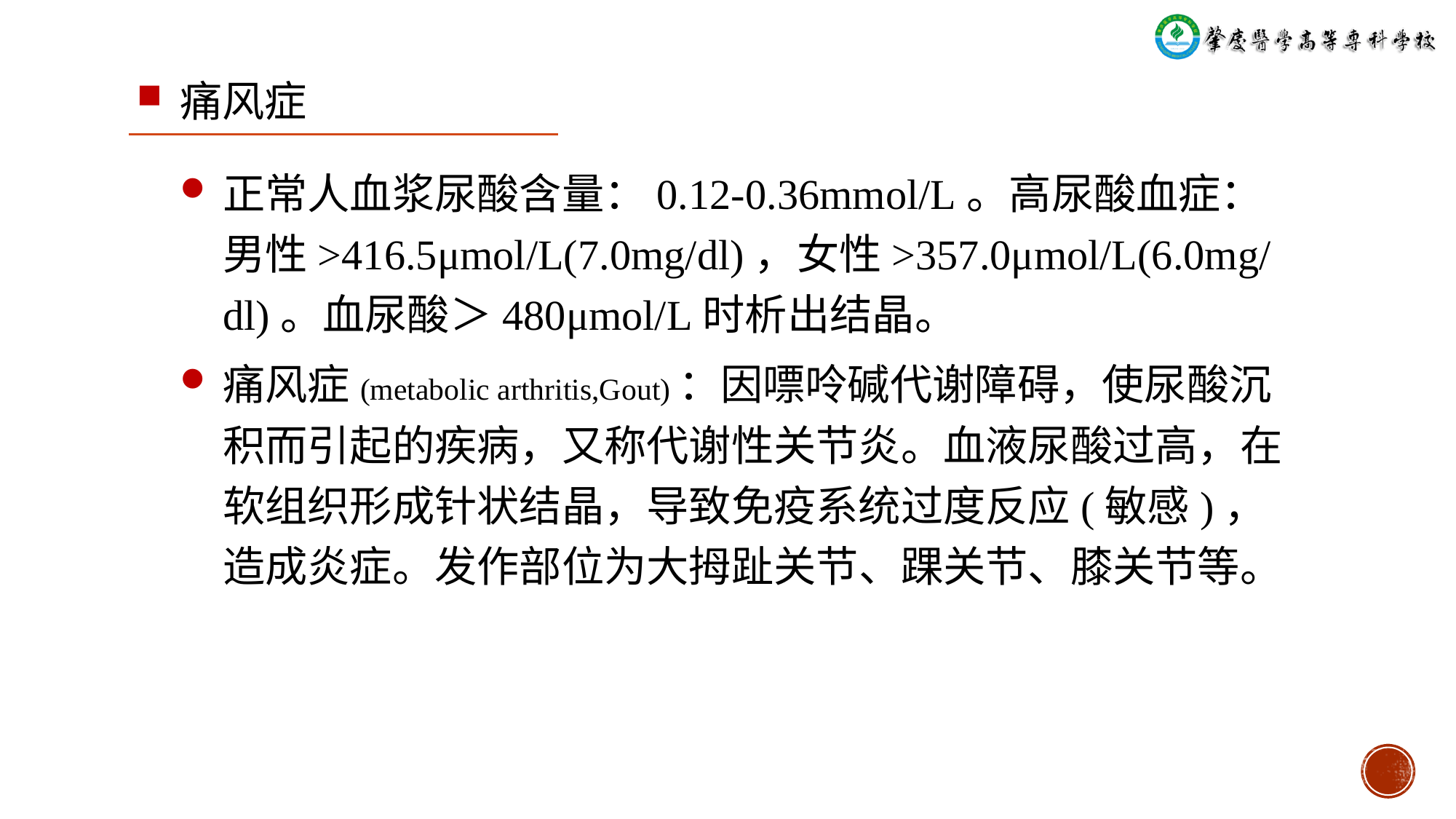

# 痛风症
正常人血浆尿酸含量：0.12-0.36mmol/L。高尿酸血症：男性>416.5μmol/L(7.0mg/dl)，女性>357.0μmol/L(6.0mg/dl)。血尿酸＞480μmol/L时析出结晶。
痛风症(metabolic arthritis,Gout)：因嘌呤碱代谢障碍，使尿酸沉积而引起的疾病，又称代谢性关节炎。血液尿酸过高，在软组织形成针状结晶，导致免疫系统过度反应(敏感)，造成炎症。发作部位为大拇趾关节、踝关节、膝关节等。